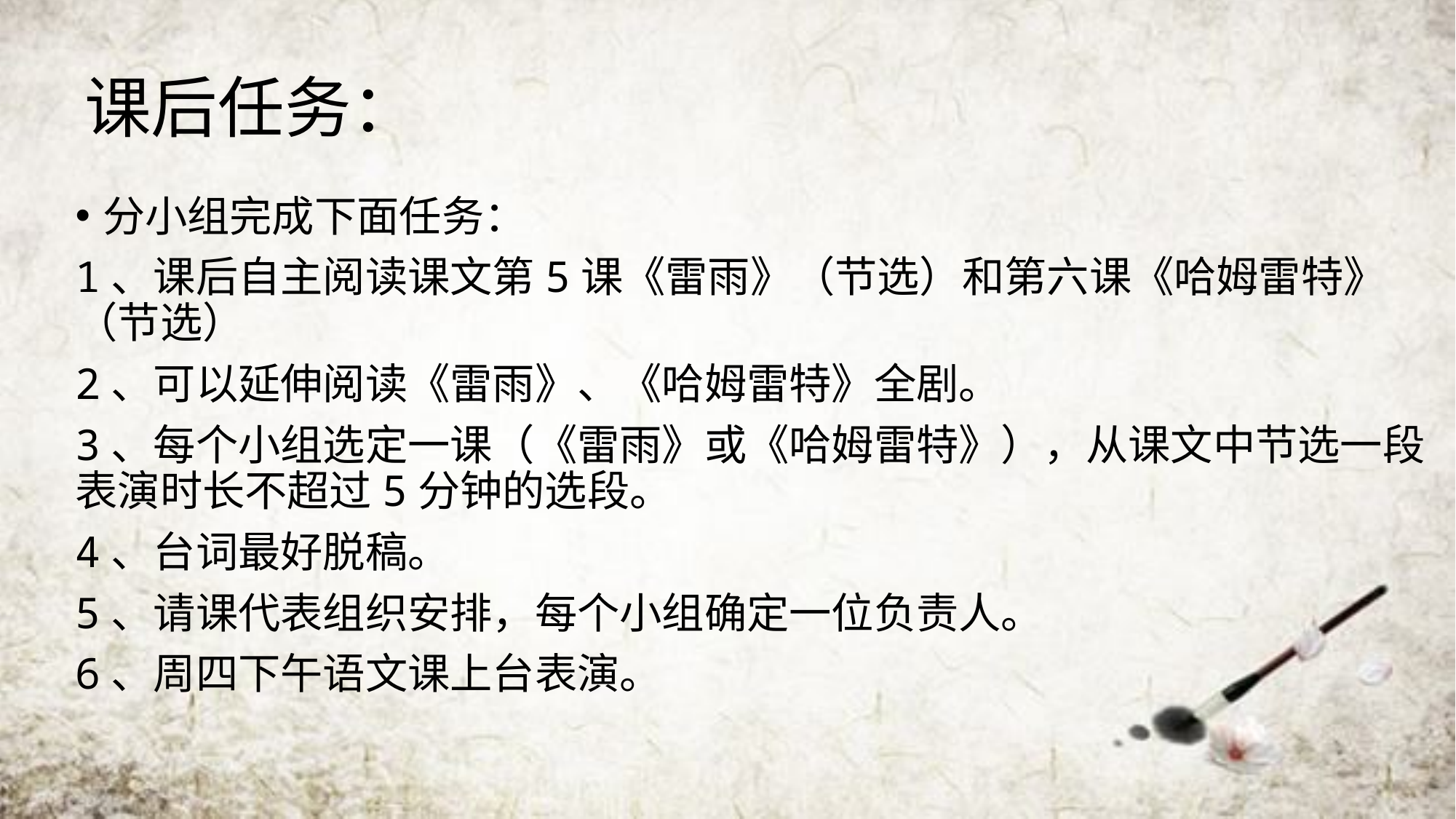

# 课后任务：
分小组完成下面任务：
1、课后自主阅读课文第5课《雷雨》（节选）和第六课《哈姆雷特》（节选）
2、可以延伸阅读《雷雨》、《哈姆雷特》全剧。
3、每个小组选定一课（《雷雨》或《哈姆雷特》），从课文中节选一段表演时长不超过5分钟的选段。
4、台词最好脱稿。
5、请课代表组织安排，每个小组确定一位负责人。
6、周四下午语文课上台表演。